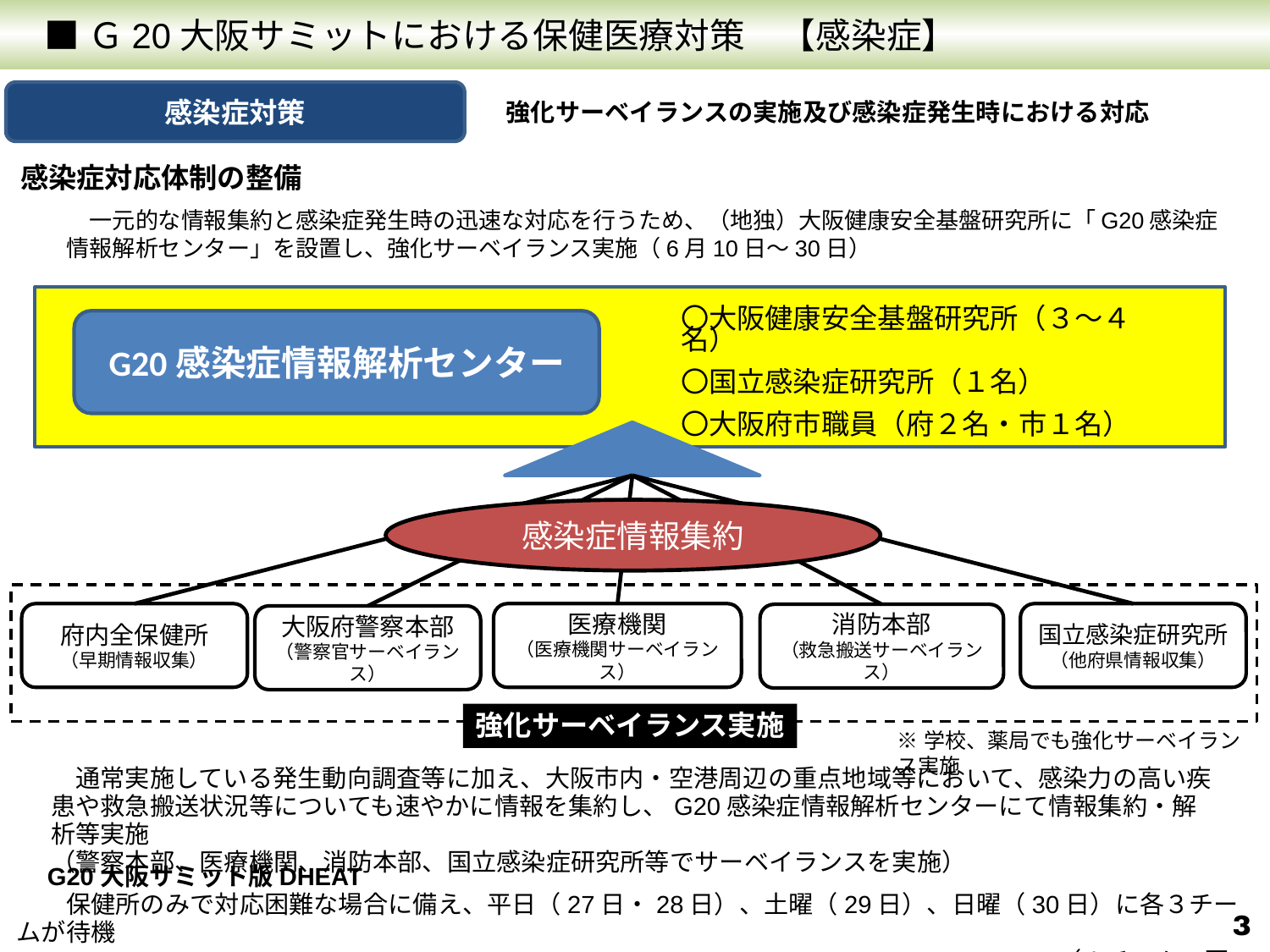

■ Ｇ20大阪サミットにおける保健医療対策　【感染症】
感染症対策
強化サーベイランスの実施及び感染症発生時における対応

感染症対応体制の整備
　一元的な情報集約と感染症発生時の迅速な対応を行うため、（地独）大阪健康安全基盤研究所に「G20感染症情報解析センター」を設置し、強化サーベイランス実施（6月10日～30日）

〇大阪健康安全基盤研究所（３～４名）

〇国立感染症研究所（１名）

〇大阪府市職員（府２名・市１名）
G20感染症情報解析センター

感染症情報集約

強化サーベイランス実施
府内全保健所
（早期情報収集）
医療機関
（医療機関サーベイランス）
国立感染症研究所
（他府県情報収集）
消防本部
（救急搬送サーベイランス）
大阪府警察本部
（警察官サーベイランス）
※学校、薬局でも強化サーベイランス実施
　通常実施している発生動向調査等に加え、大阪市内・空港周辺の重点地域等において、感染力の高い疾患や救急搬送状況等についても速やかに情報を集約し、G20感染症情報解析センターにて情報集約・解析等実施
（警察本部、医療機関、消防本部、国立感染症研究所等でサーベイランスを実施）
　G20大阪サミット版DHEAT
　　保健所のみで対応困難な場合に備え、平日（27日・28日）、土曜（29日）、日曜（30日）に各３チームが待機
　　　　　　　　　　　　　　　　　　　　　　　　　　　　　　　　　　　　　　　　　　（１チーム；医師１名、保健師２名、連絡員１名）
3